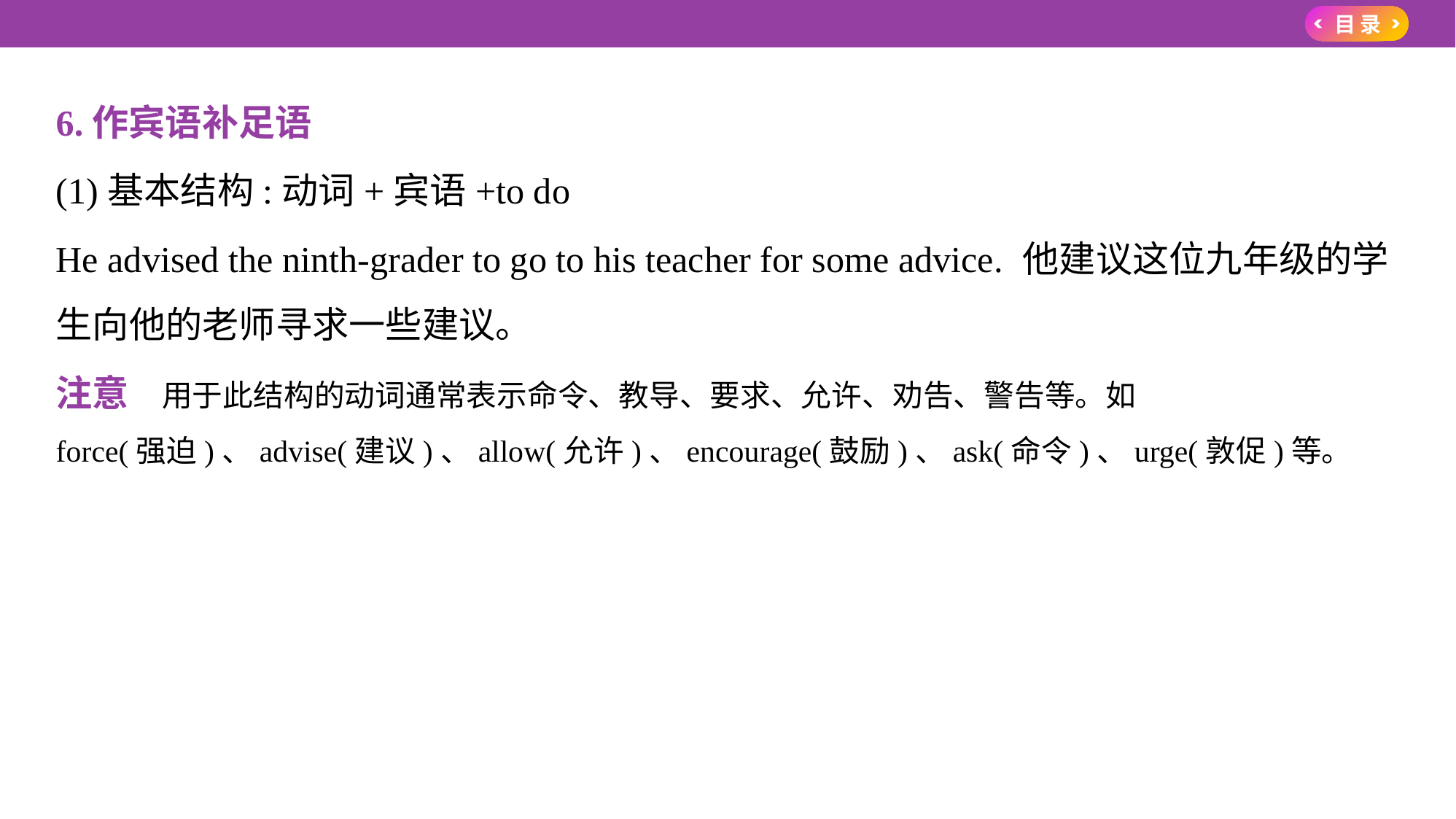

6.作宾语补足语
(1)基本结构:动词+宾语+to do
He advised the ninth-grader to go to his teacher for some advice. 他建议这位九年级的学
生向他的老师寻求一些建议。
注意    用于此结构的动词通常表示命令、教导、要求、允许、劝告、警告等。如
force(强迫)、advise(建议)、allow(允许)、encourage(鼓励)、ask(命令)、urge(敦促)等。